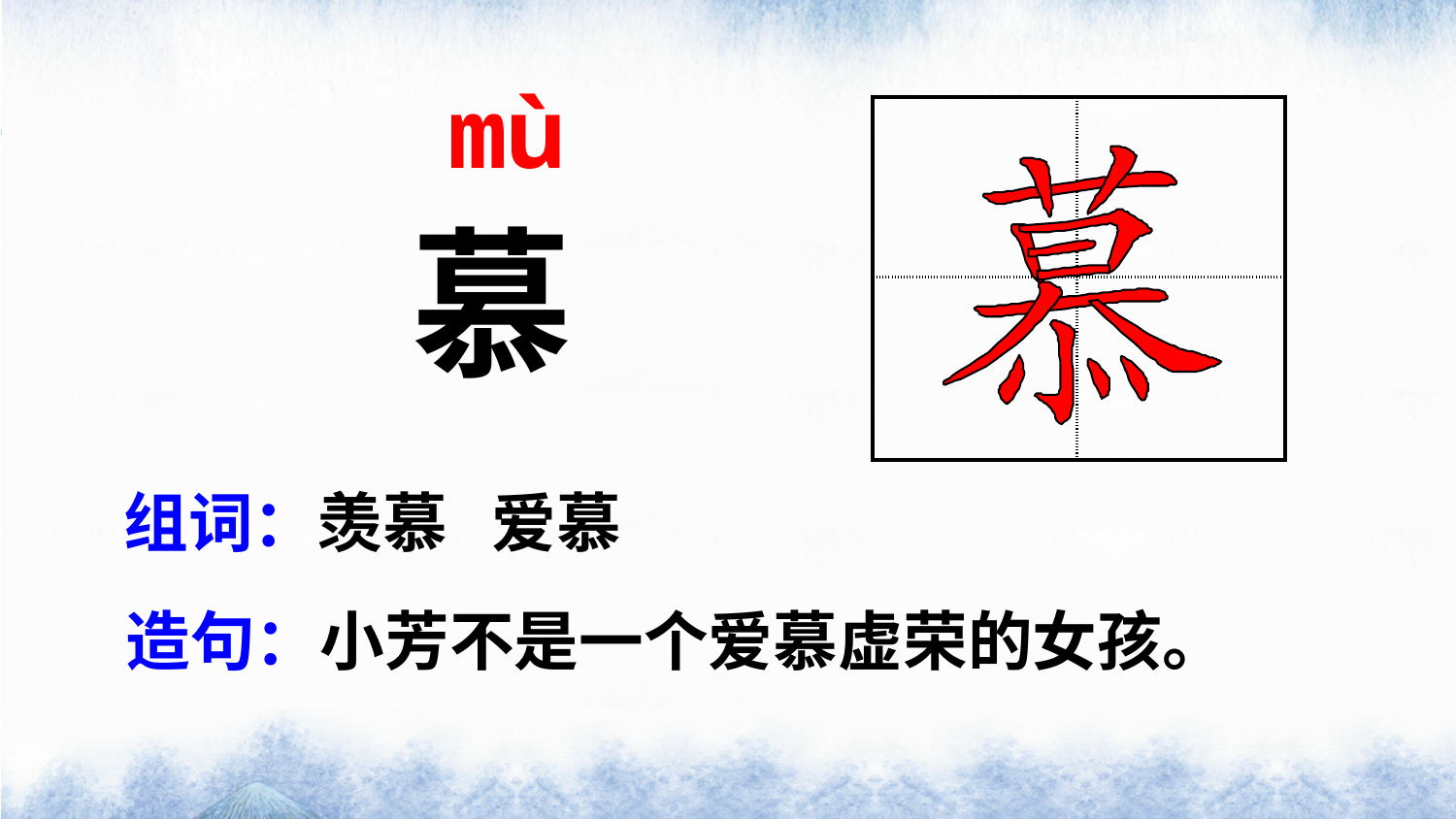

mù
|  |  |
| --- | --- |
|  |  |

慕

组词：羡慕   爱慕
造句：小芳不是一个爱慕虚荣的女孩。